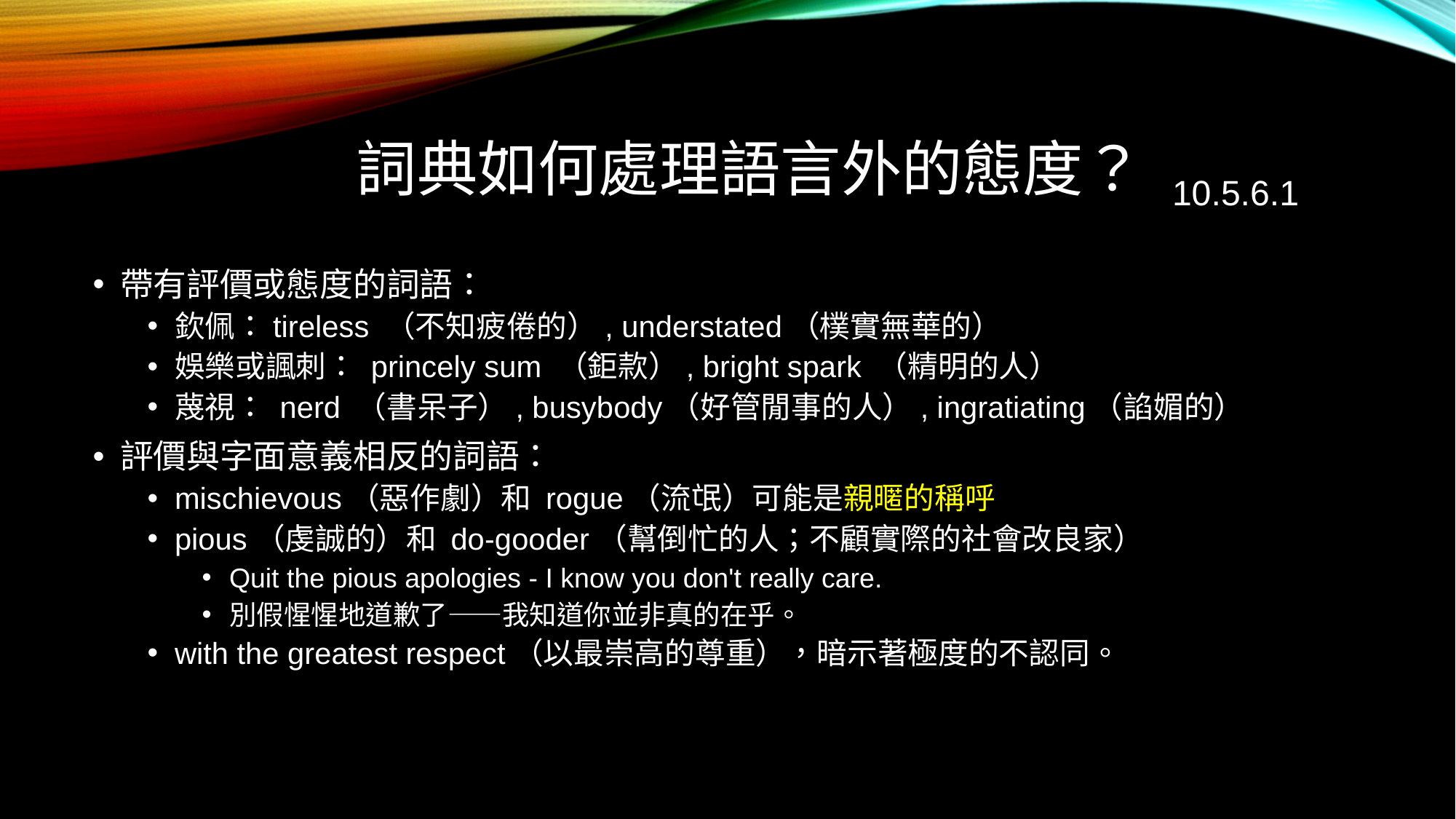

# 詞典如何處理語言外的態度？ 10.5.6.1
帶有評價或態度的詞語：
欽佩：tireless （不知疲倦的）, understated（樸實無華的）
娛樂或諷刺： princely sum （鉅款）, bright spark （精明的人）
蔑視： nerd （書呆子）, busybody（好管閒事的人）, ingratiating（諂媚的）
評價與字面意義相反的詞語：
mischievous（惡作劇）和 rogue（流氓）可能是親暱的稱呼
pious（虔誠的）和 do-gooder（幫倒忙的人；不顧實際的社會改良家）
Quit the pious apologies - I know you don't really care.
別假惺惺地道歉了——我知道你並非真的在乎。
with the greatest respect（以最崇高的尊重），暗示著極度的不認同。